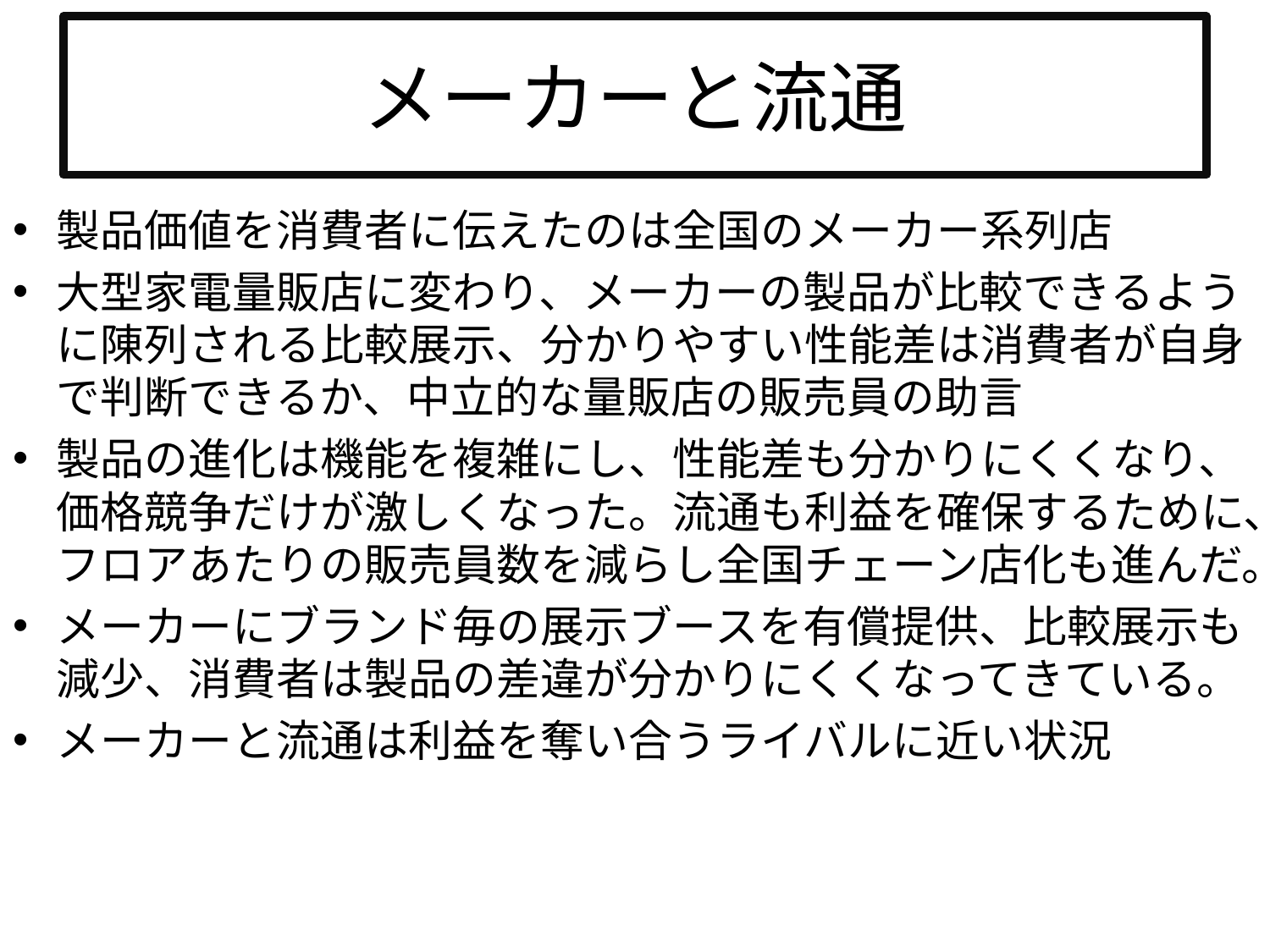

# メーカーと流通
製品価値を消費者に伝えたのは全国のメーカー系列店
大型家電量販店に変わり、メーカーの製品が比較できるように陳列される比較展示、分かりやすい性能差は消費者が自身で判断できるか、中立的な量販店の販売員の助言
製品の進化は機能を複雑にし、性能差も分かりにくくなり、価格競争だけが激しくなった。流通も利益を確保するために、フロアあたりの販売員数を減らし全国チェーン店化も進んだ。
メーカーにブランド毎の展示ブースを有償提供、比較展示も減少、消費者は製品の差違が分かりにくくなってきている。
メーカーと流通は利益を奪い合うライバルに近い状況